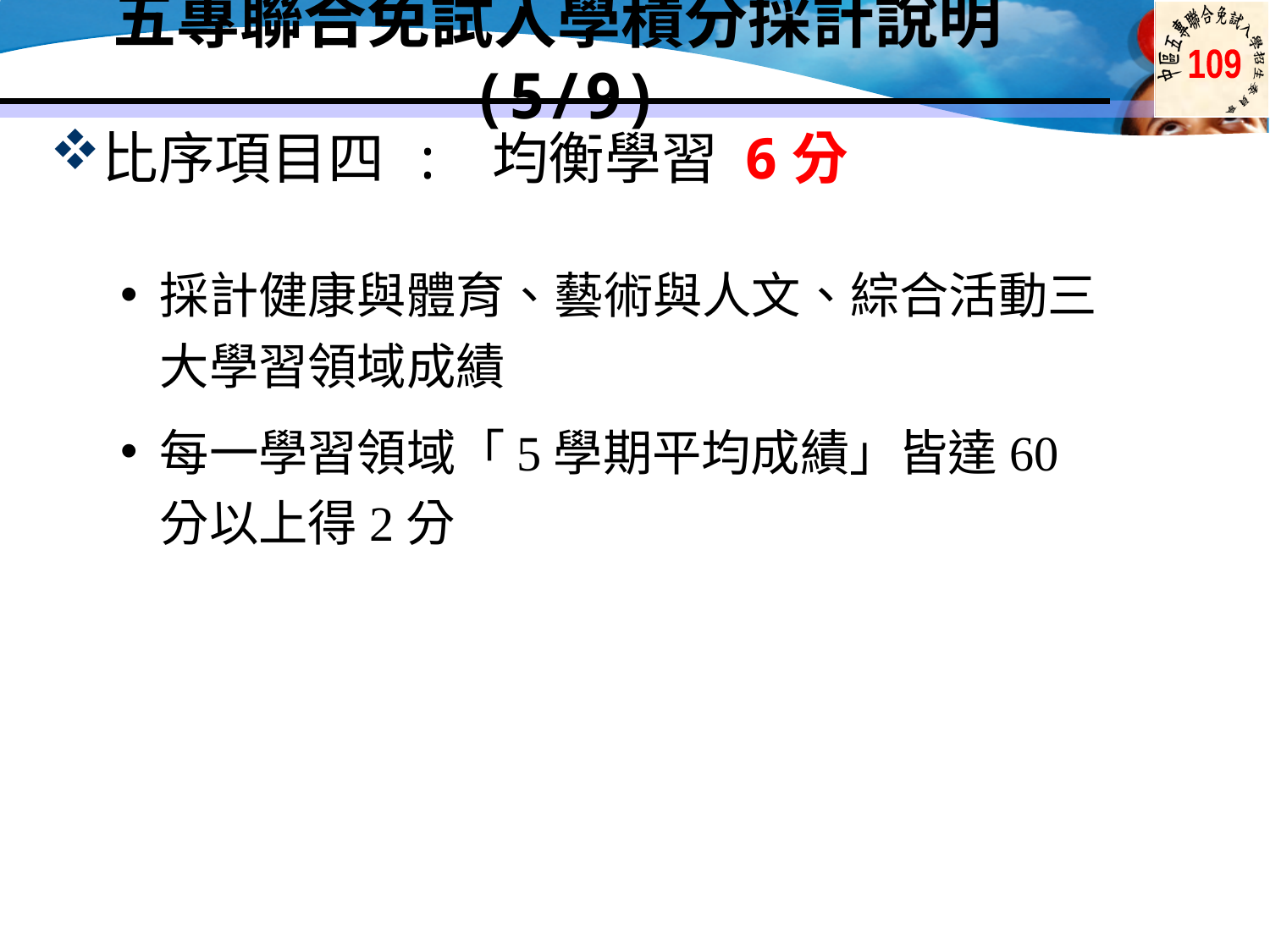

五專聯合免試入學積分採計說明(5/9)
比序項目四 : 均衡學習 6分
採計健康與體育、藝術與人文、綜合活動三大學習領域成績
每一學習領域「5學期平均成績」皆達60分以上得2分